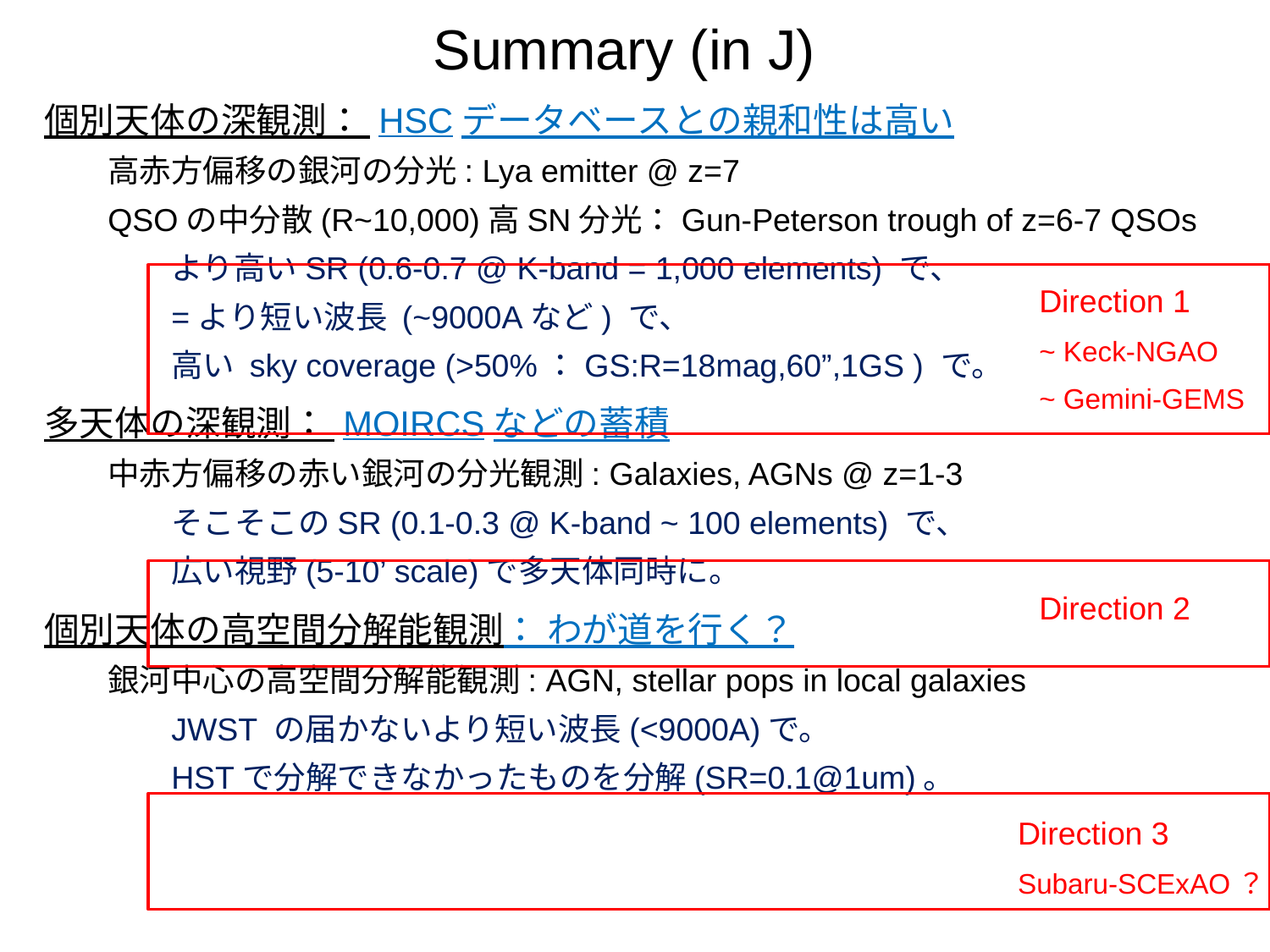

# Summary (in J)
個別天体の深観測： HSCデータベースとの親和性は高い
高赤方偏移の銀河の分光: Lya emitter @ z=7
QSOの中分散(R~10,000)高SN分光：Gun-Peterson trough of z=6-7 QSOs
より高いSR (0.6-0.7 @ K-band = 1,000 elements) で、
=より短い波長 (~9000Aなど) で、
高い sky coverage (>50%：GS:R=18mag,60”,1GS ) で。
多天体の深観測： MOIRCSなどの蓄積
中赤方偏移の赤い銀河の分光観測: Galaxies, AGNs @ z=1-3
そこそこのSR (0.1-0.3 @ K-band ~ 100 elements) で、
広い視野(5-10’ scale)で多天体同時に。
個別天体の高空間分解能観測： わが道を行く？
銀河中心の高空間分解能観測: AGN, stellar pops in local galaxies
JWST の届かないより短い波長(<9000A)で。
HSTで分解できなかったものを分解(SR=0.1@1um)。

Direction 1
~ Keck-NGAO
~ Gemini-GEMS

Direction 2

Direction 3
Subaru-SCExAO？